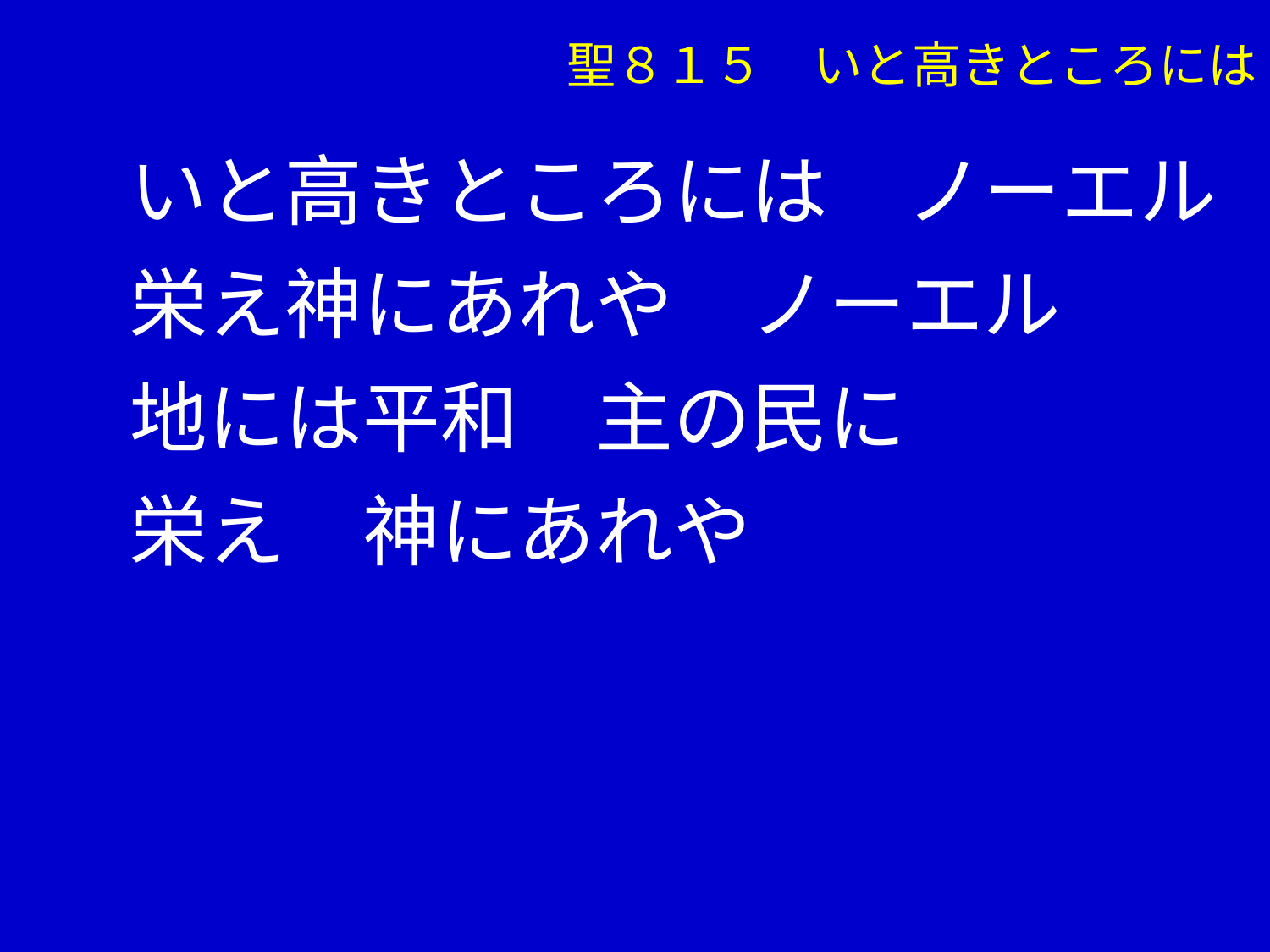

聖８１５　いと高きところには
　いと高きところには　ノーエル
　栄え神にあれや　ノーエル
　地には平和　主の民に
　栄え　神にあれや